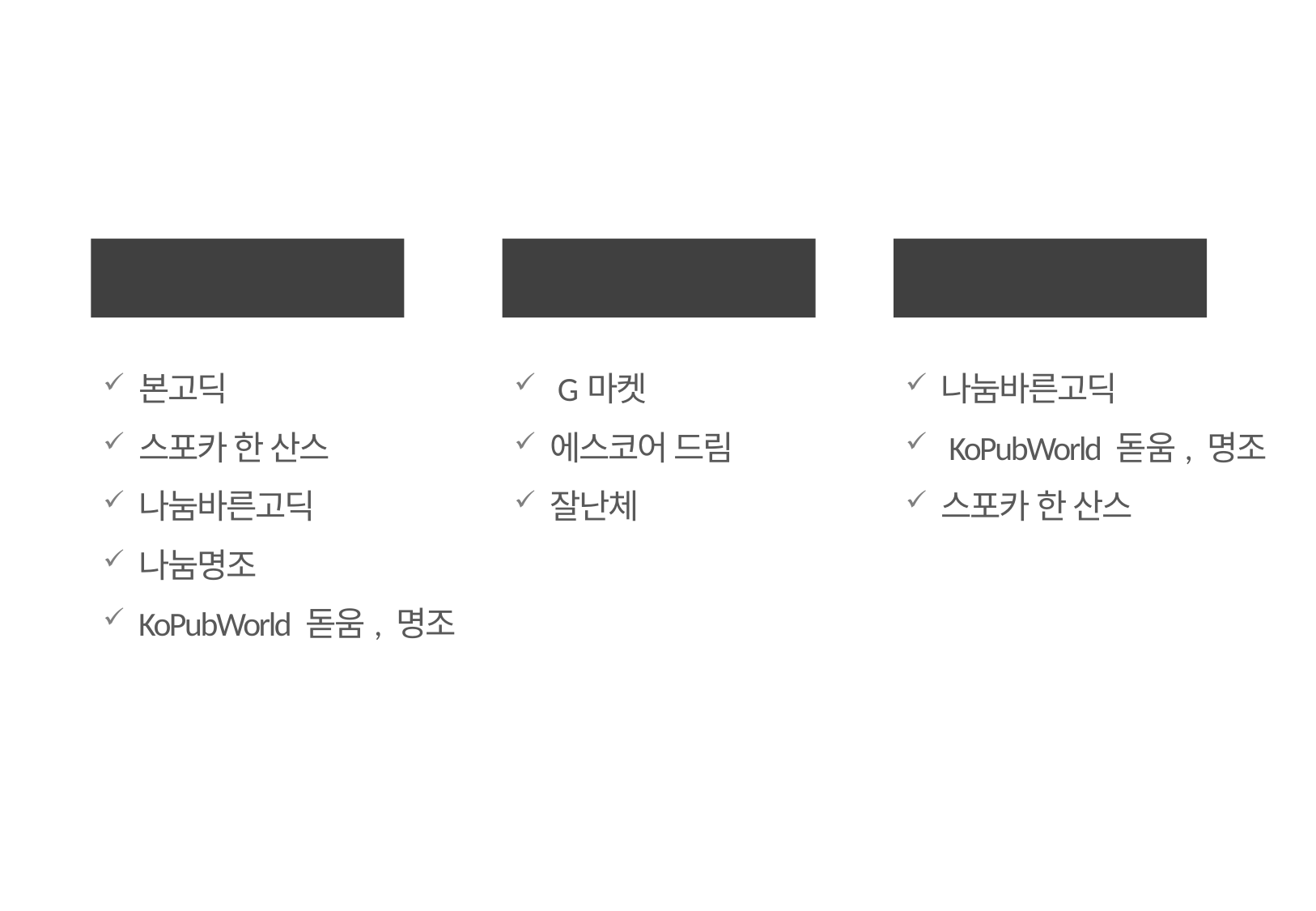

제목 + 본문
제목
본문
본고딕
스포카 한 산스
나눔바른고딕
나눔명조
KoPubWorld 돋움, 명조
 G마켓
에스코어 드림
잘난체
나눔바른고딕
 KoPubWorld 돋움, 명조
스포카 한 산스